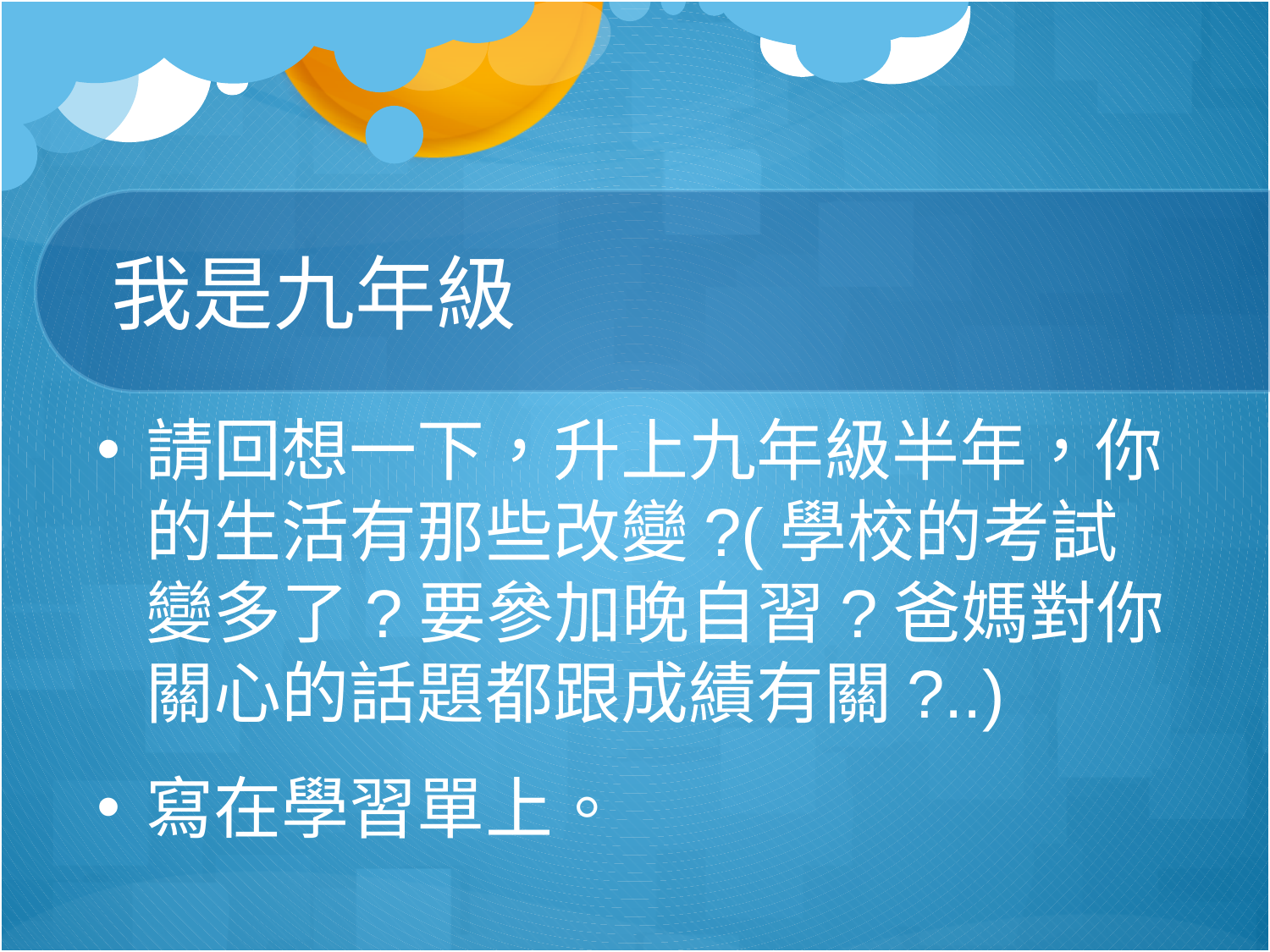

# 我是九年級
請回想一下，升上九年級半年，你的生活有那些改變?(學校的考試變多了?要參加晚自習?爸媽對你關心的話題都跟成績有關?..)
寫在學習單上。